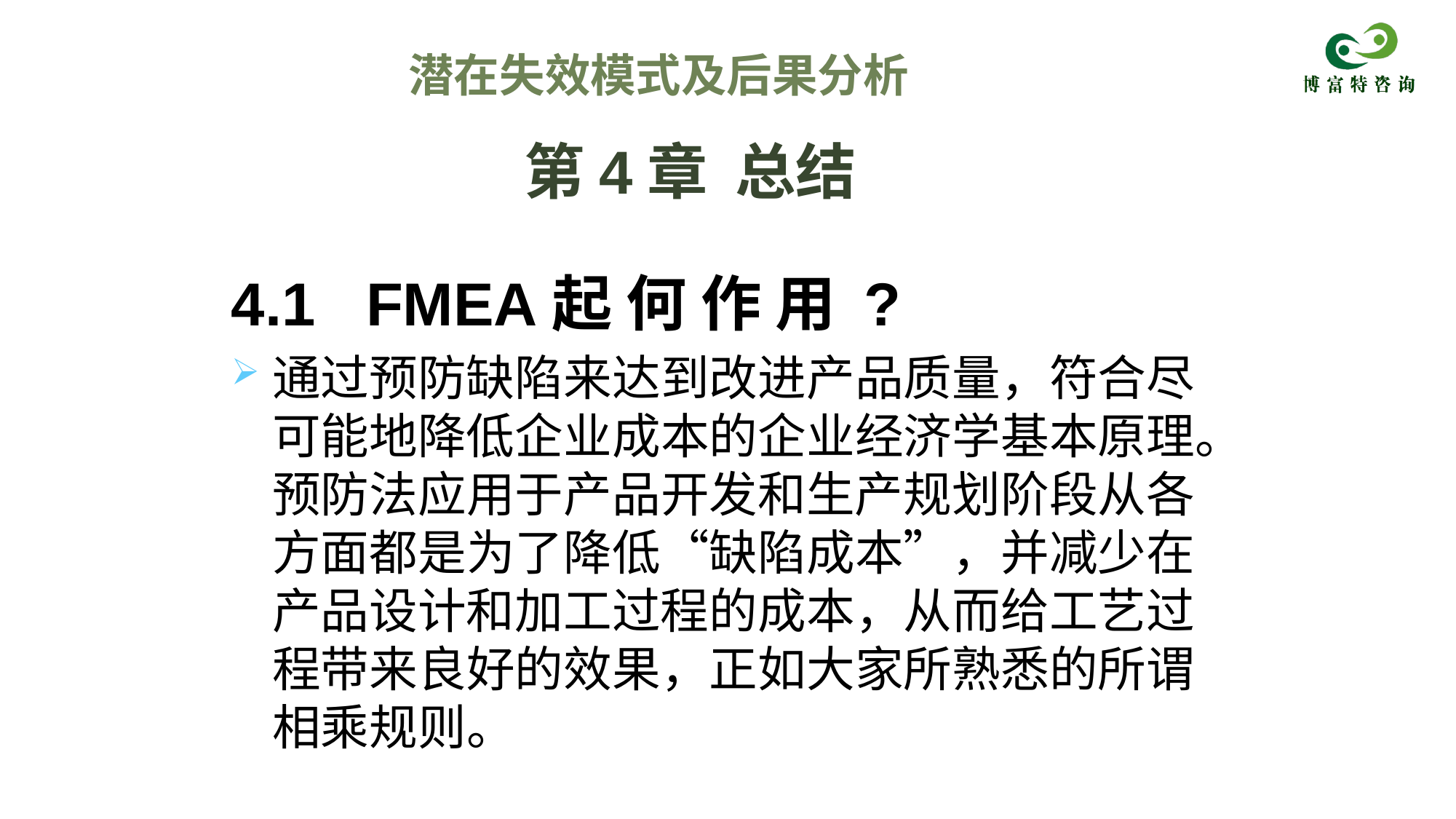

潜在失效模式及后果分析
# 第4章  总结
4.1   FMEA起 何 作 用 ?
通过预防缺陷来达到改进产品质量，符合尽可能地降低企业成本的企业经济学基本原理。预防法应用于产品开发和生产规划阶段从各方面都是为了降低“缺陷成本”，并减少在产品设计和加工过程的成本，从而给工艺过程带来良好的效果，正如大家所熟悉的所谓相乘规则。
85